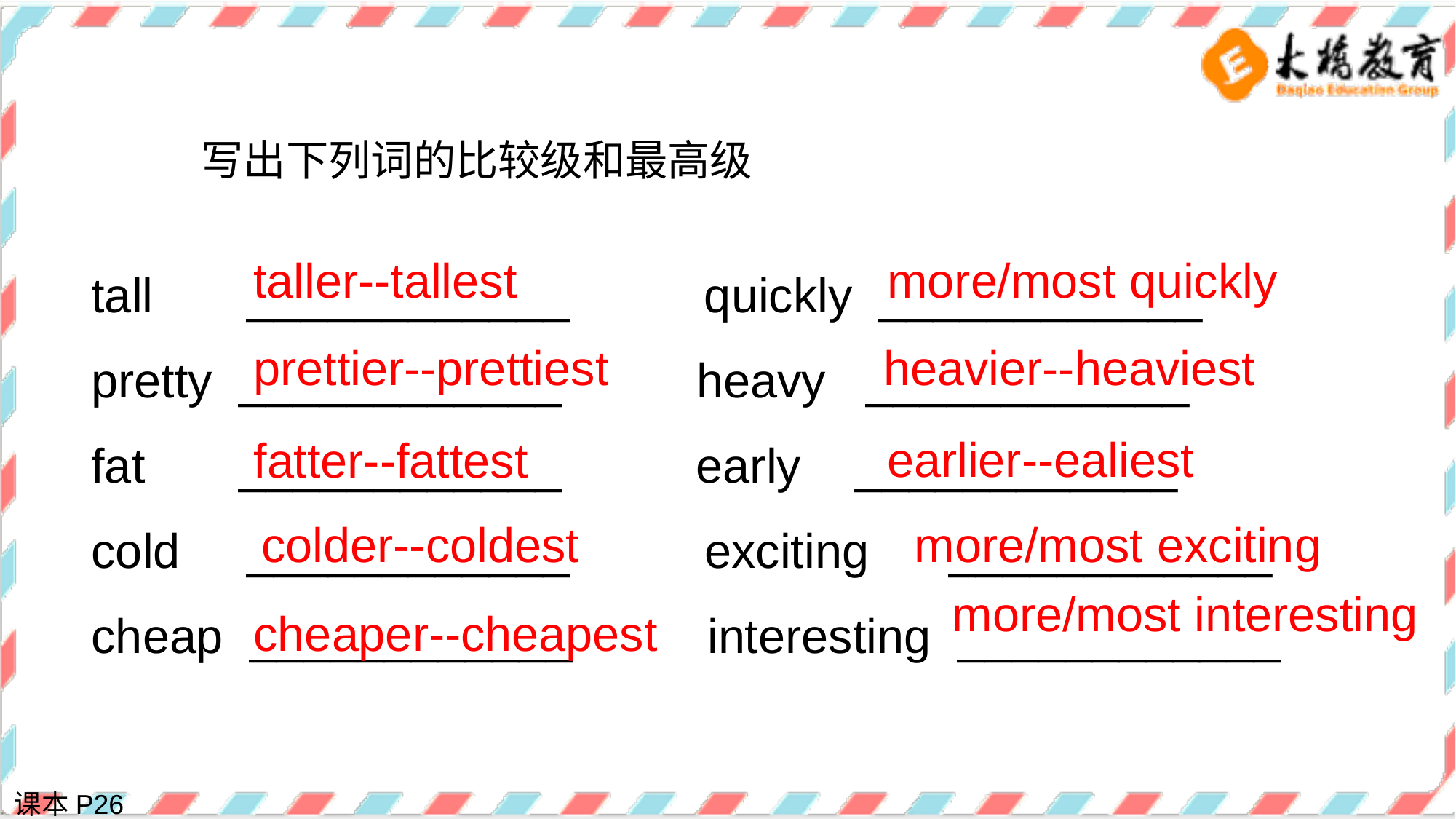

写出下列词的比较级和最高级

tall       ____________          quickly  ____________
pretty  ____________          heavy   ____________
fat       ____________          early    ____________
cold     ____________          exciting      ____________
cheap  ____________          interesting  ____________

taller--tallest
more/most quickly
prettier--prettiest
heavier--heaviest
earlier--ealiest
fatter--fattest
colder--coldest
more/most exciting
  more/most interesting
cheaper--cheapest

课本P26